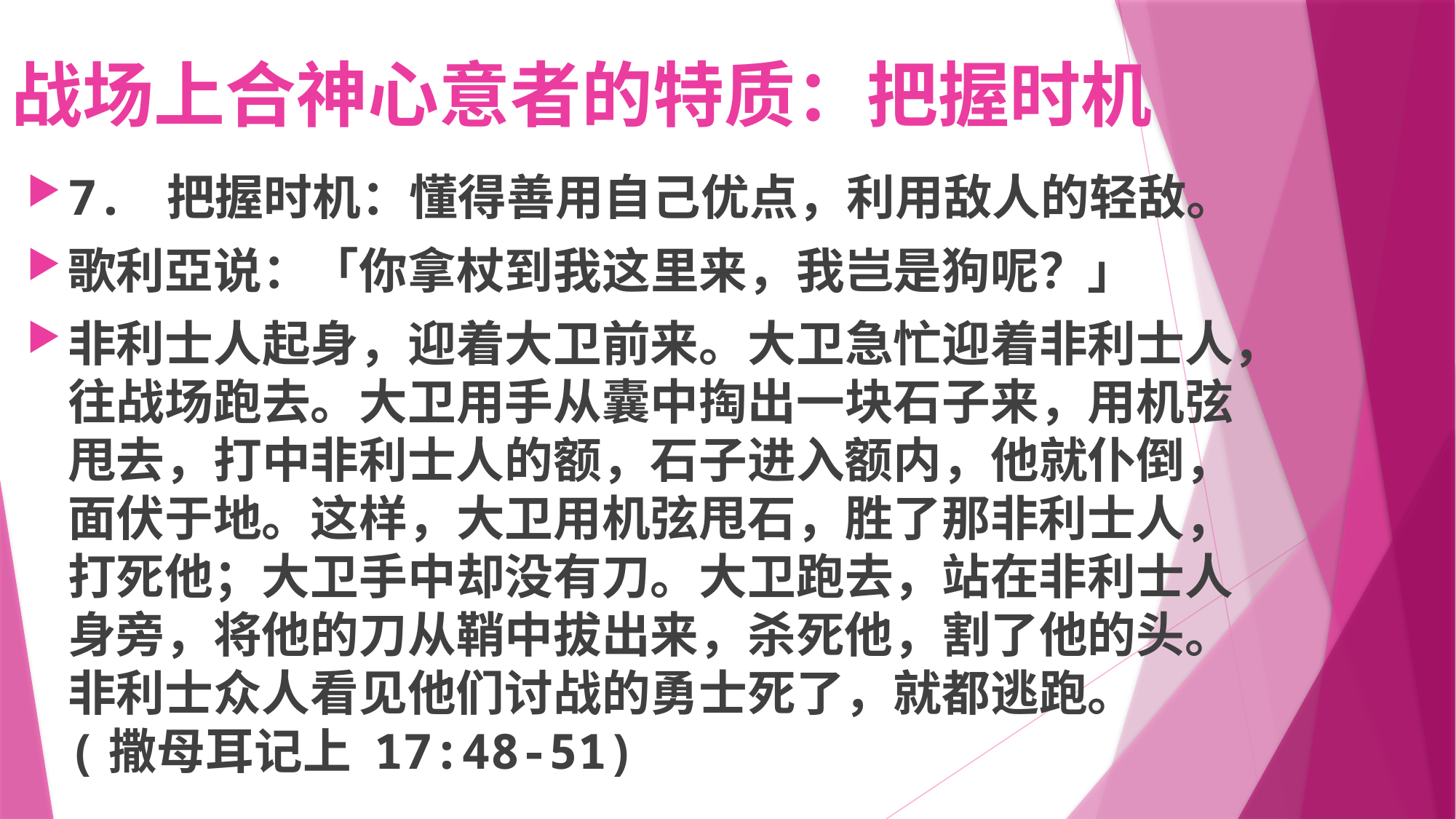

# 战场上合神心意者的特质：把握时机
7. 把握时机：懂得善用自己优点，利用敌人的轻敌。
歌利亞说：「你拿杖到我这里来，我岂是狗呢？」
非利士人起身，迎着大卫前来。大卫急忙迎着非利士人，往战场跑去。大卫用手从囊中掏出一块石子来，用机弦甩去，打中非利士人的额，石子进入额内，他就仆倒，面伏于地。这样，大卫用机弦甩石，胜了那非利士人，打死他；大卫手中却没有刀。大卫跑去，站在非利士人身旁，将他的刀从鞘中拔出来，杀死他，割了他的头。非利士众人看见他们讨战的勇士死了，就都逃跑。   (撒母耳记上 17:48-51)